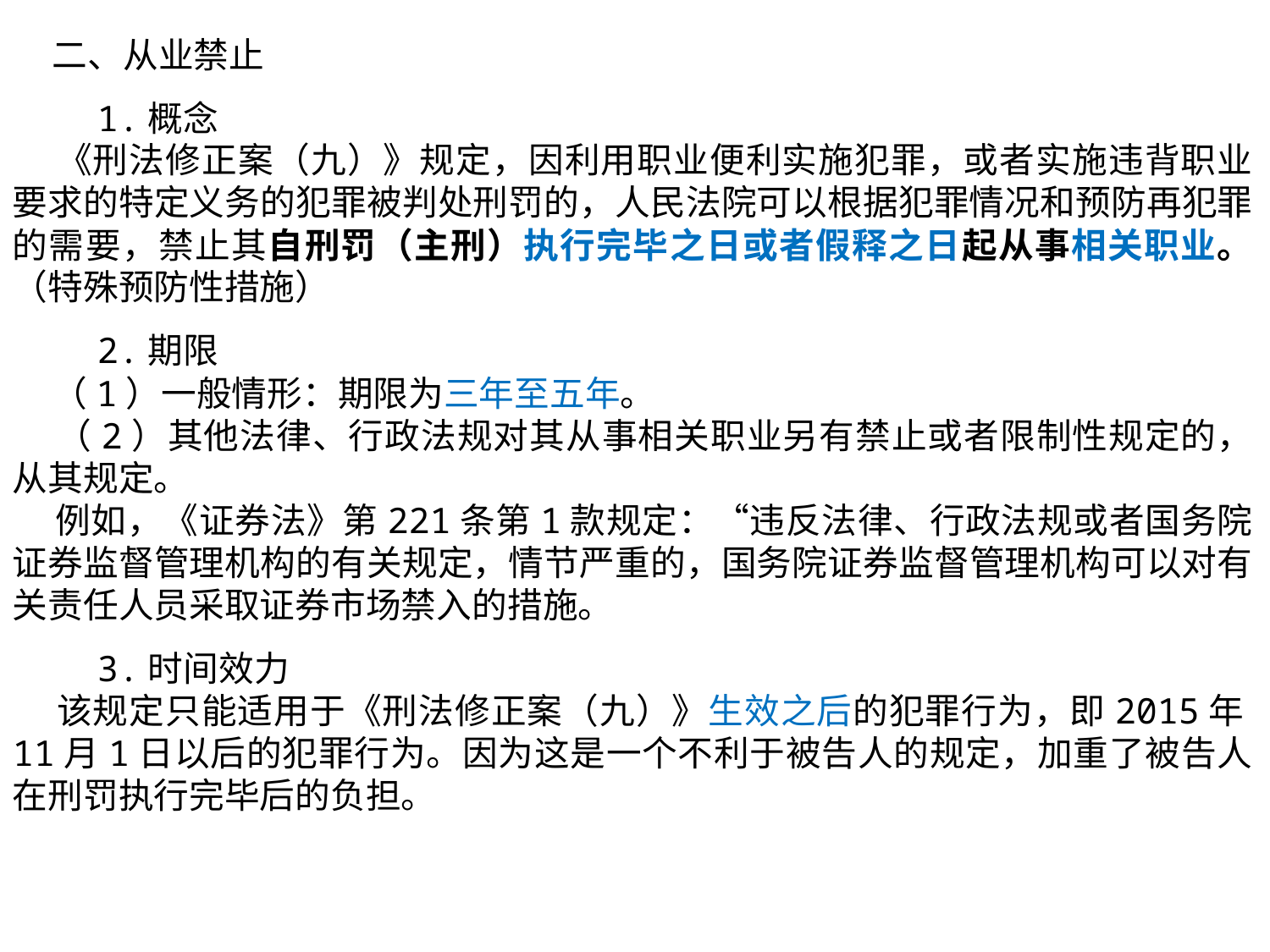

二、从业禁止

    1.概念
    《刑法修正案（九）》规定，因利用职业便利实施犯罪，或者实施违背职业要求的特定义务的犯罪被判处刑罚的，人民法院可以根据犯罪情况和预防再犯罪的需要，禁止其自刑罚（主刑）执行完毕之日或者假释之日起从事相关职业。（特殊预防性措施）

    2.期限
    （1）一般情形：期限为三年至五年。
    （2）其他法律、行政法规对其从事相关职业另有禁止或者限制性规定的，从其规定。
    例如，《证券法》第221条第1款规定：“违反法律、行政法规或者国务院证券监督管理机构的有关规定，情节严重的，国务院证券监督管理机构可以对有关责任人员采取证券市场禁入的措施。

    3.时间效力
    该规定只能适用于《刑法修正案（九）》生效之后的犯罪行为，即2015年11月1日以后的犯罪行为。因为这是一个不利于被告人的规定，加重了被告人在刑罚执行完毕后的负担。